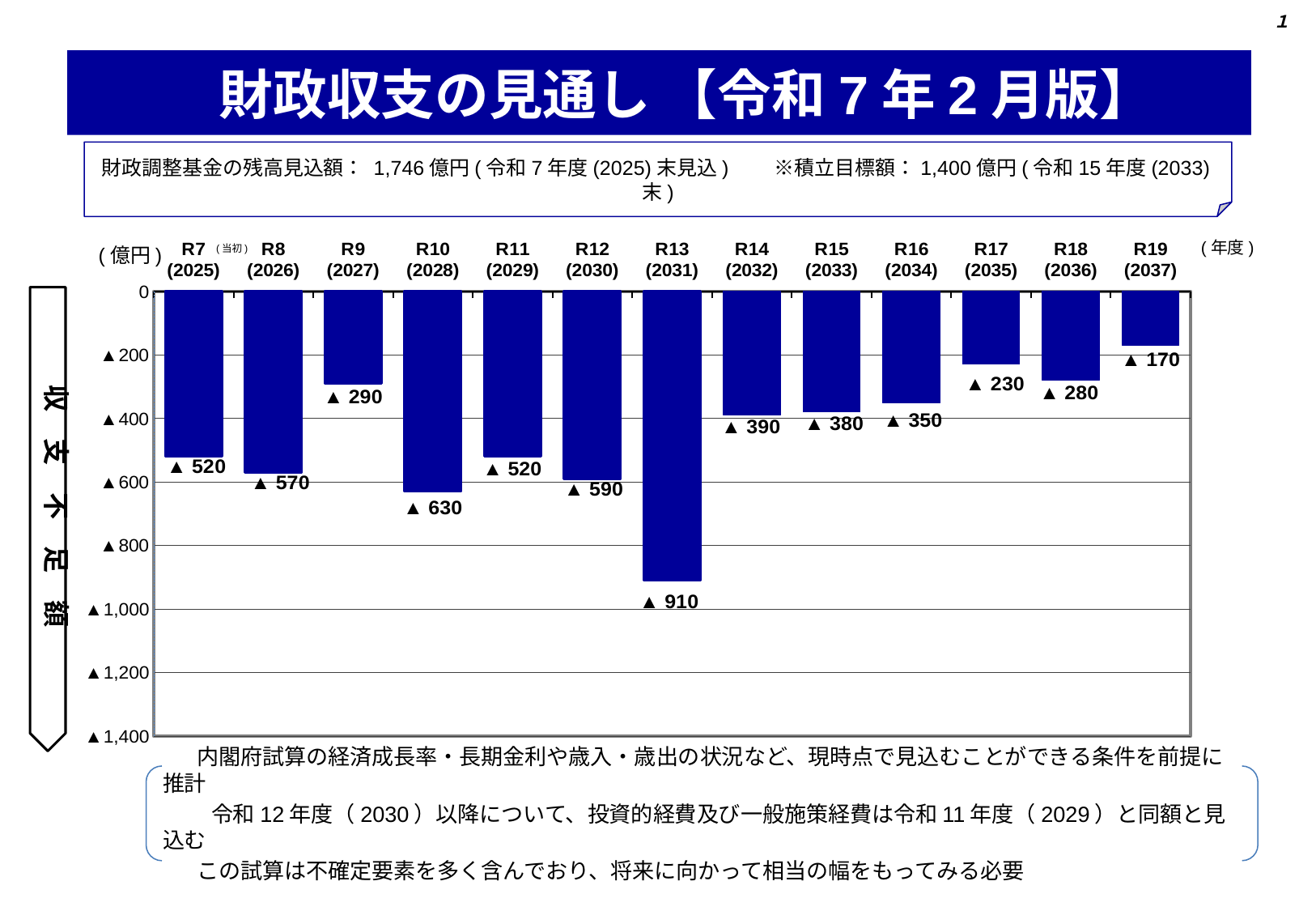

１
# 財政収支の見通し 【令和7年2月版】

財政調整基金の残高見込額： 1,746億円(令和7年度(2025)末見込)　　※積立目標額：1,400億円(令和15年度(2033)末)
(年度)
(億円)
(当初)

### Chart

| Category |  |  |  |  |
|---|---|---|---|---|
| R7
(2025) | -520.0 | None | None | None |
| R8
(2026) | -570.0 | None | None | None |
| R9
(2027) | -290.0 | None | None | None |
| R10
(2028) | -630.0 | None | None | None |
| R11
(2029) | -520.0 | None | None | None |
| R12
(2030) | -590.0 | None | None | None |
| R13
(2031) | -910.0 | None | None | None |
| R14
(2032) | -390.0 | None | None | None |
| R15
(2033) | -380.0 | None | None | None |
| R16
(2034) | -350.0 | None | None | None |
| R17
(2035) | -230.0 | None | None | None |
| R18
(2036) | -280.0 | None | None | None |
| R19
(2037) | -170.0 | None | None | None |
収　支　不　足　額

      内閣府試算の経済成長率・長期金利や歳入・歳出の状況など、現時点で見込むことができる条件を前提に推計
　　 令和12年度（2030）以降について、投資的経費及び一般施策経費は令和11年度（2029）と同額と見込む
      この試算は不確定要素を多く含んでおり、将来に向かって相当の幅をもってみる必要